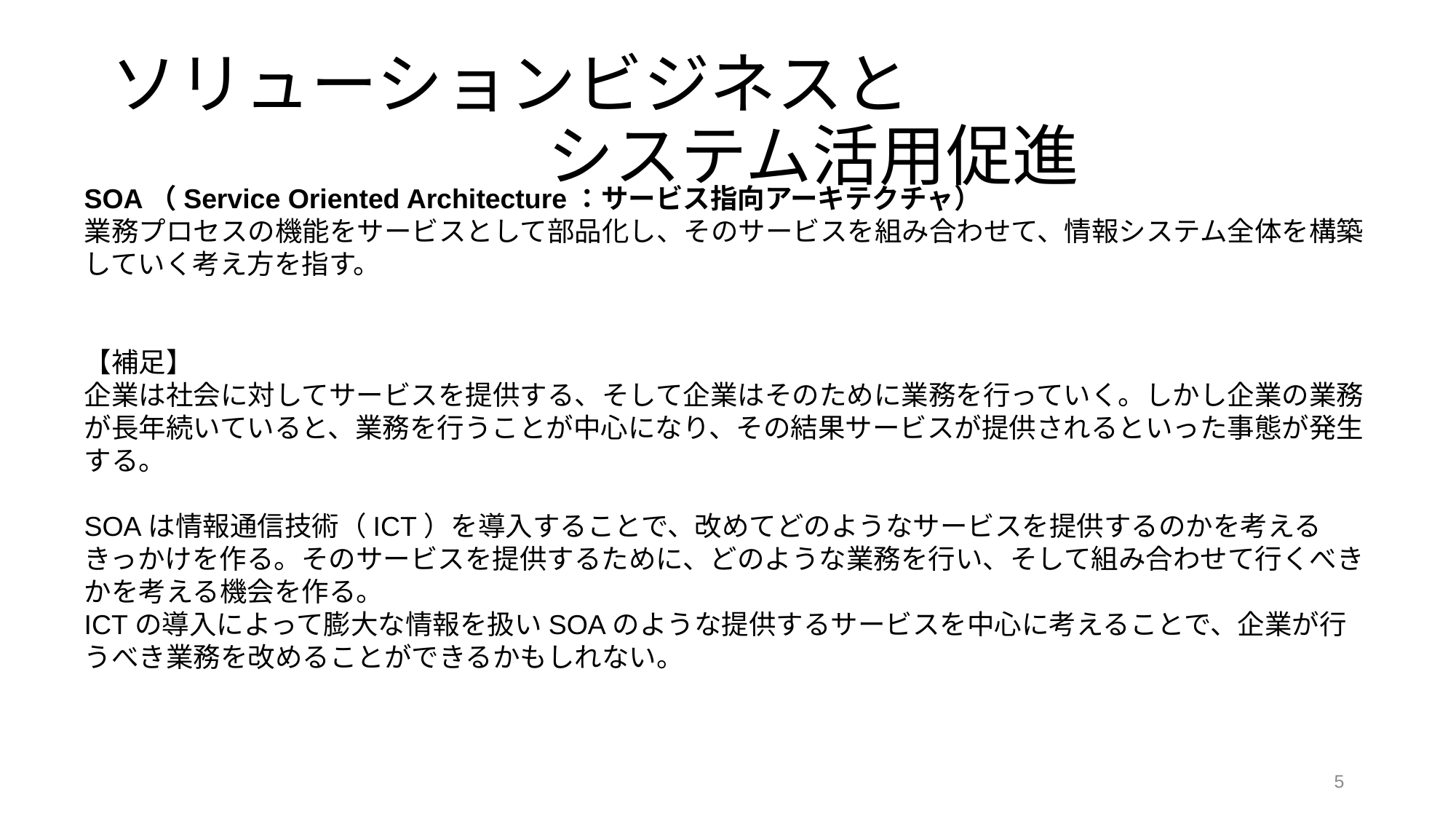

# ソリューションビジネスと システム活用促進
SOA（Service Oriented Architecture：サービス指向アーキテクチャ）
業務プロセスの機能をサービスとして部品化し、そのサービスを組み合わせて、情報システム全体を構築していく考え方を指す。

【補足】
企業は社会に対してサービスを提供する、そして企業はそのために業務を行っていく。しかし企業の業務が長年続いていると、業務を行うことが中心になり、その結果サービスが提供されるといった事態が発生する。

SOAは情報通信技術（ICT）を導入することで、改めてどのようなサービスを提供するのかを考えるきっかけを作る。そのサービスを提供するために、どのような業務を行い、そして組み合わせて行くべきかを考える機会を作る。
ICTの導入によって膨大な情報を扱いSOAのような提供するサービスを中心に考えることで、企業が行うべき業務を改めることができるかもしれない。

5